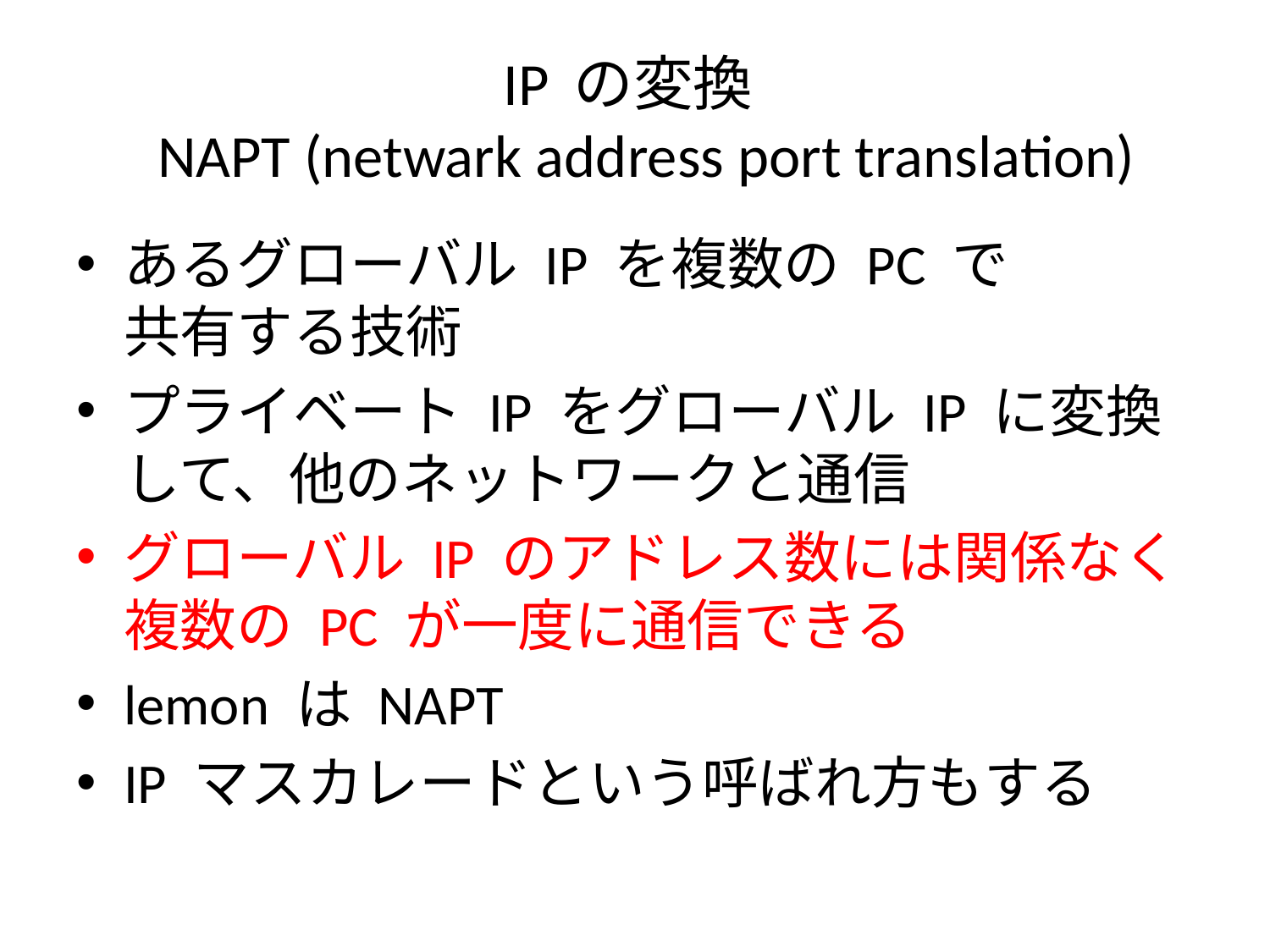

# IP の変換 NAPT (netwark address port translation)
あるグローバル IP を複数の PC で
共有する技術
プライベート IP をグローバル IP に変換して、他のネットワークと通信
グローバル IP のアドレス数には関係なく複数の PC が一度に通信できる
lemon は NAPT
IP マスカレードという呼ばれ方もする